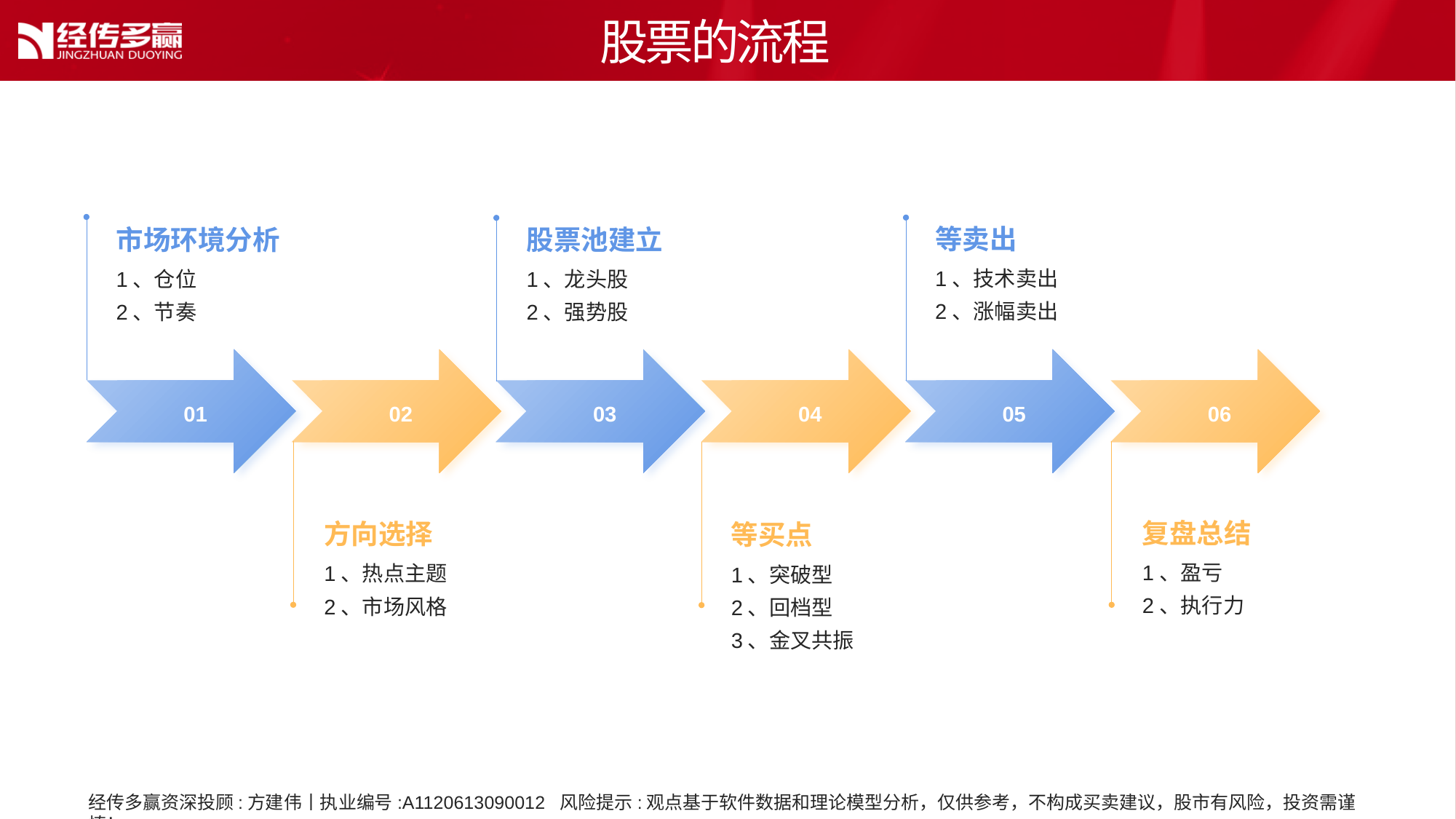

股票的流程
等卖出
市场环境分析
股票池建立
1、技术卖出
2、涨幅卖出
1、仓位
2、节奏
1、龙头股
2、强势股
01
02
03
04
05
06
复盘总结
方向选择
等买点
1、盈亏
2、执行力
1、热点主题
2、市场风格
1、突破型
2、回档型
3、金叉共振